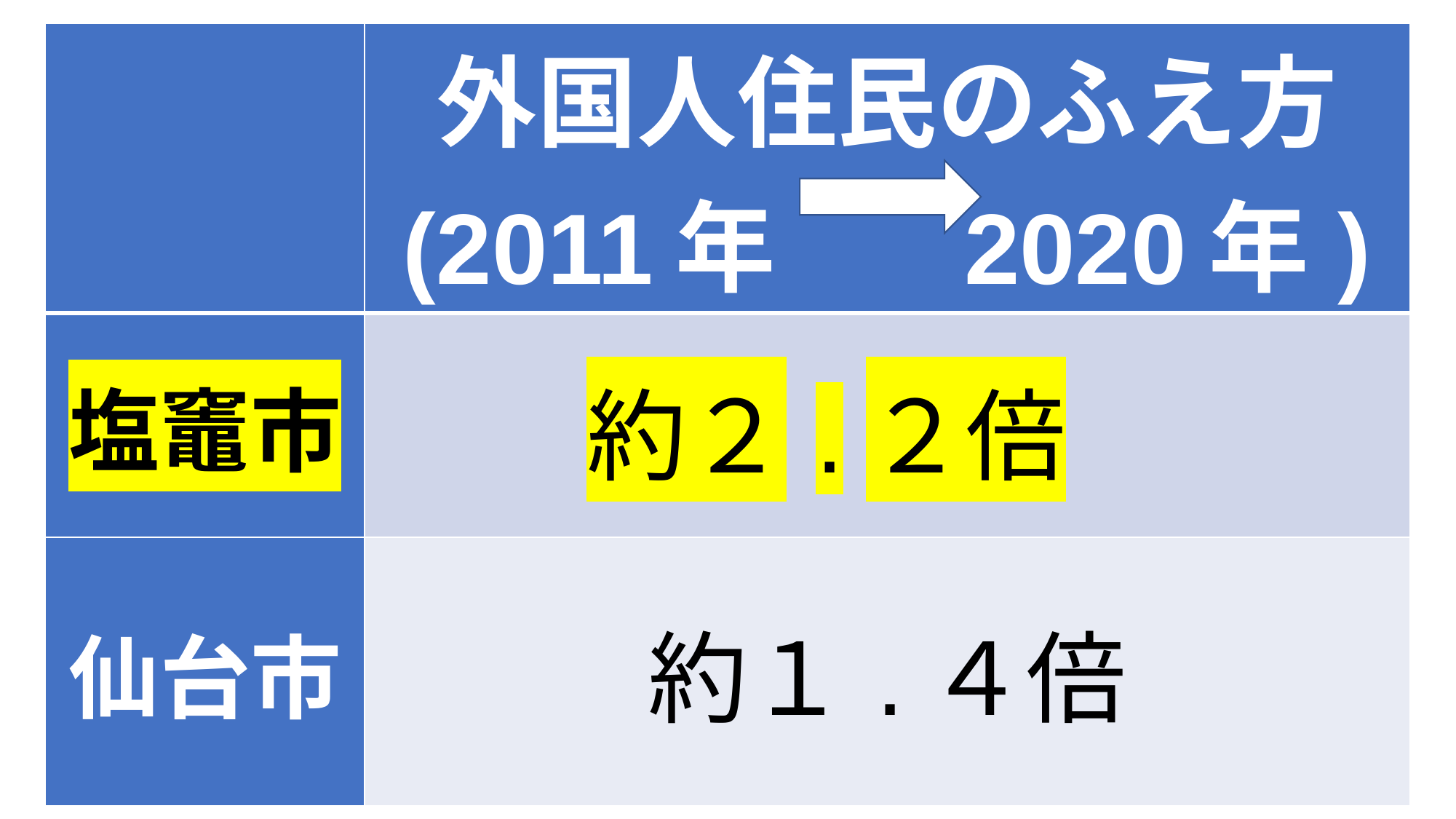

|  | 外国人住民のふえ方 (2011年 2020年) |
| --- | --- |
| 塩竈市 | 約２.２倍 |
| 仙台市 | 約１.４倍 |